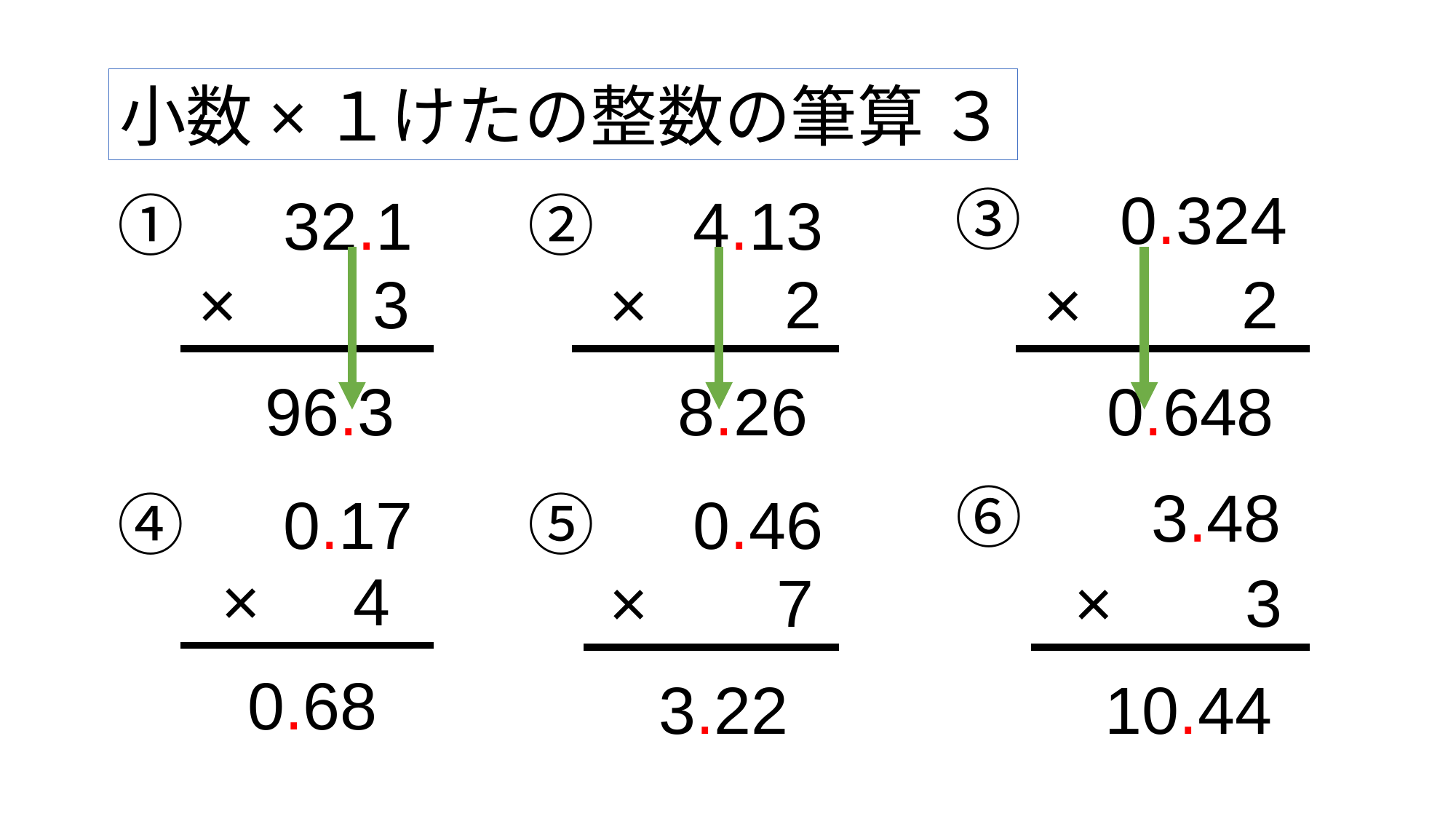

小数×１けたの整数の筆算 ３
③　0.324
①　32.1
②　4.13
×  　3
×  　2
×　    2
96.3
8.26
0.648
⑥　  3.48
④　0.17
⑤　0.46
×     4
×　  7
× 　 3
0.68
3.22
10.44